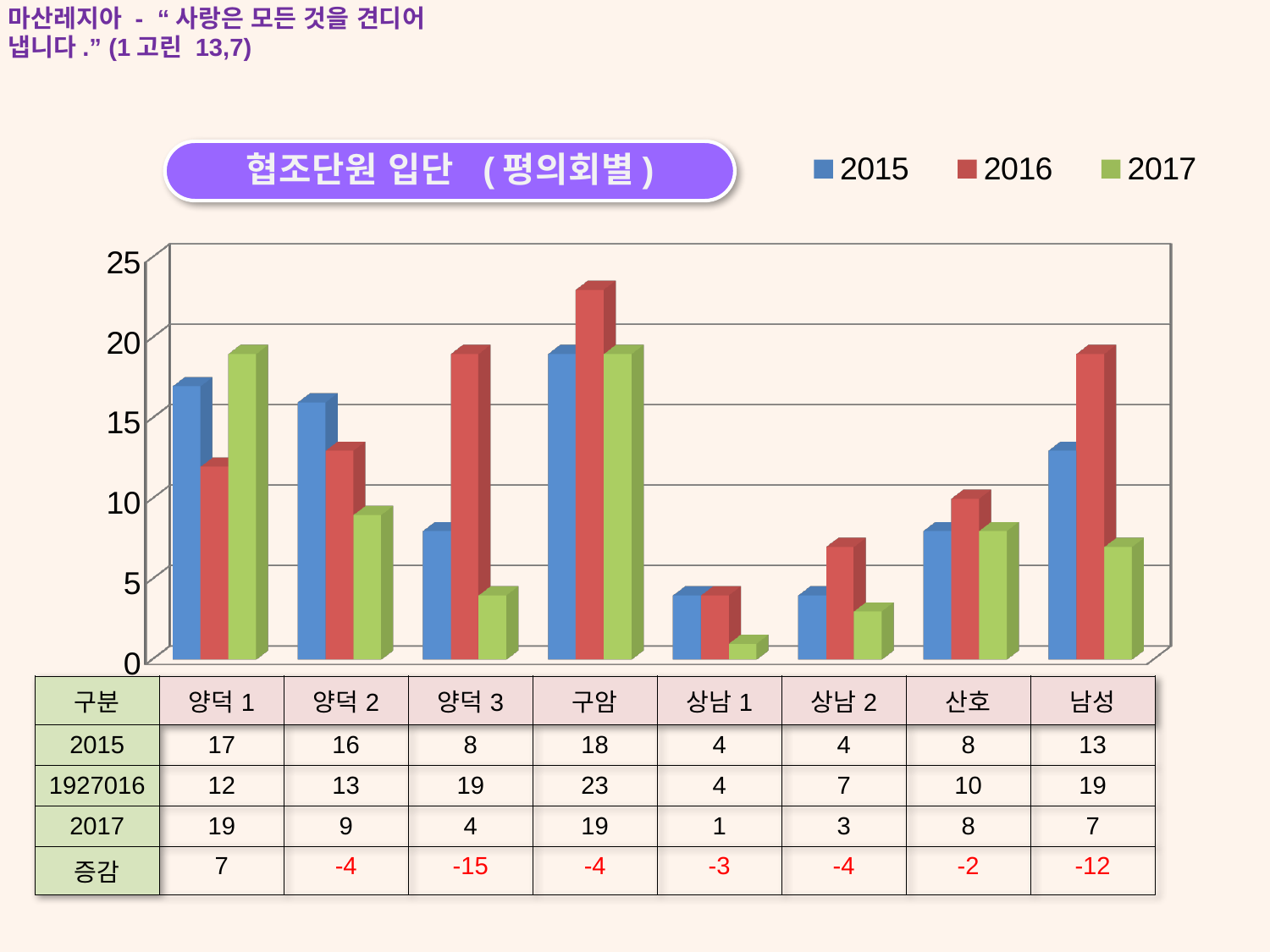

마산레지아 -  “사랑은 모든 것을 견디어 냅니다.” (1고린 13,7)

[unsupported chart]

| 구분 | 양덕1 | 양덕2 | 양덕3 | 구암 | 상남1 | 상남2 | 산호 | 남성 |
| --- | --- | --- | --- | --- | --- | --- | --- | --- |
| 2015 | 17 | 16 | 8 | 18 | 4 | 4 | 8 | 13 |
| 1927016 | 12 | 13 | 19 | 23 | 4 | 7 | 10 | 19 |
| 2017 | 19 | 9 | 4 | 19 | 1 | 3 | 8 | 7 |
| 증감 | 7 | -4 | -15 | -4 | -3 | -4 | -2 | -12 |